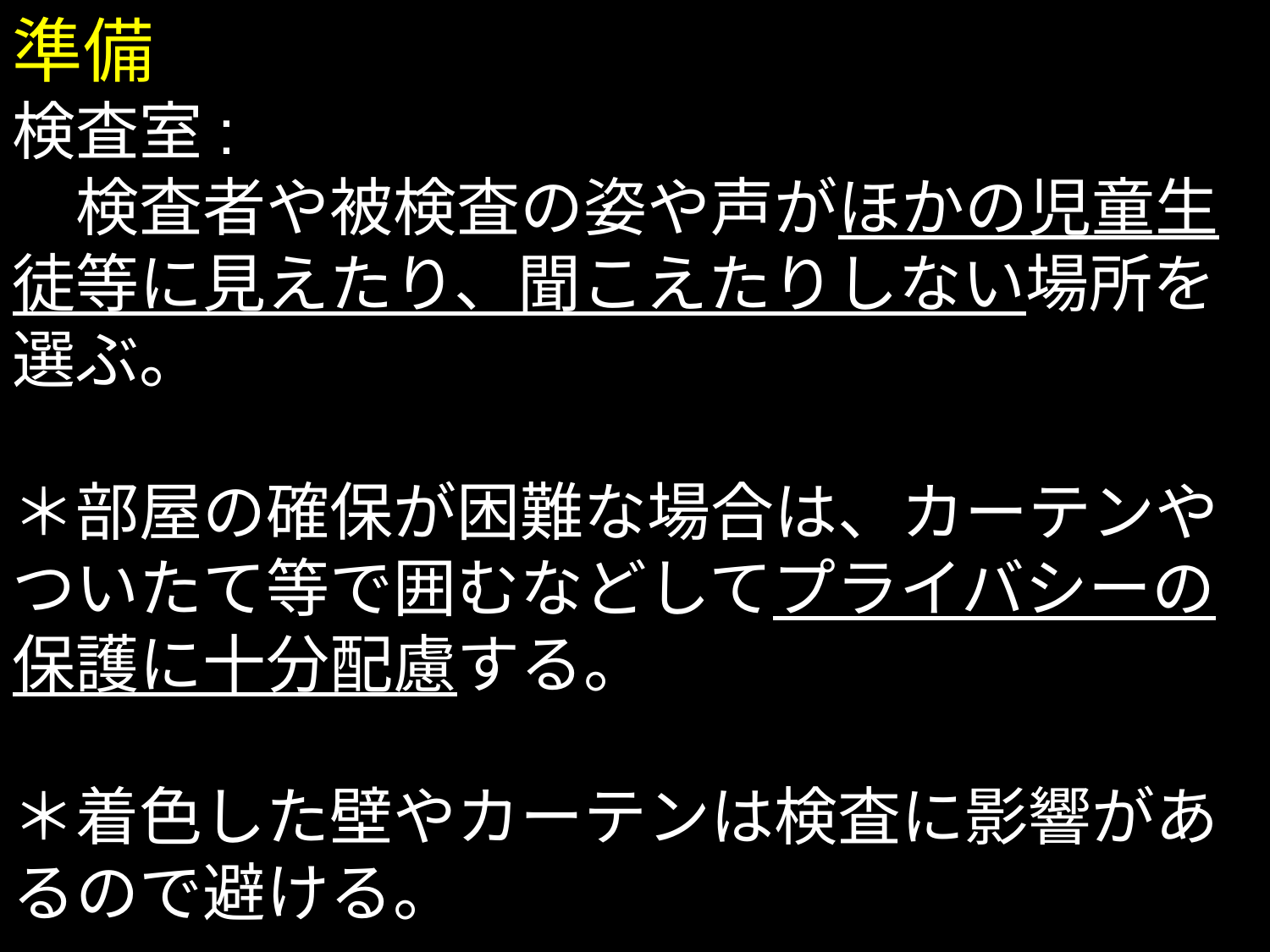

準備
検査室:
　検査者や被検査の姿や声がほかの児童生徒等に見えたり、聞こえたりしない場所を選ぶ。

＊部屋の確保が困難な場合は、カーテンやついたて等で囲むなどしてプライバシーの保護に十分配慮する。

＊着色した壁やカーテンは検査に影響があるので避ける。